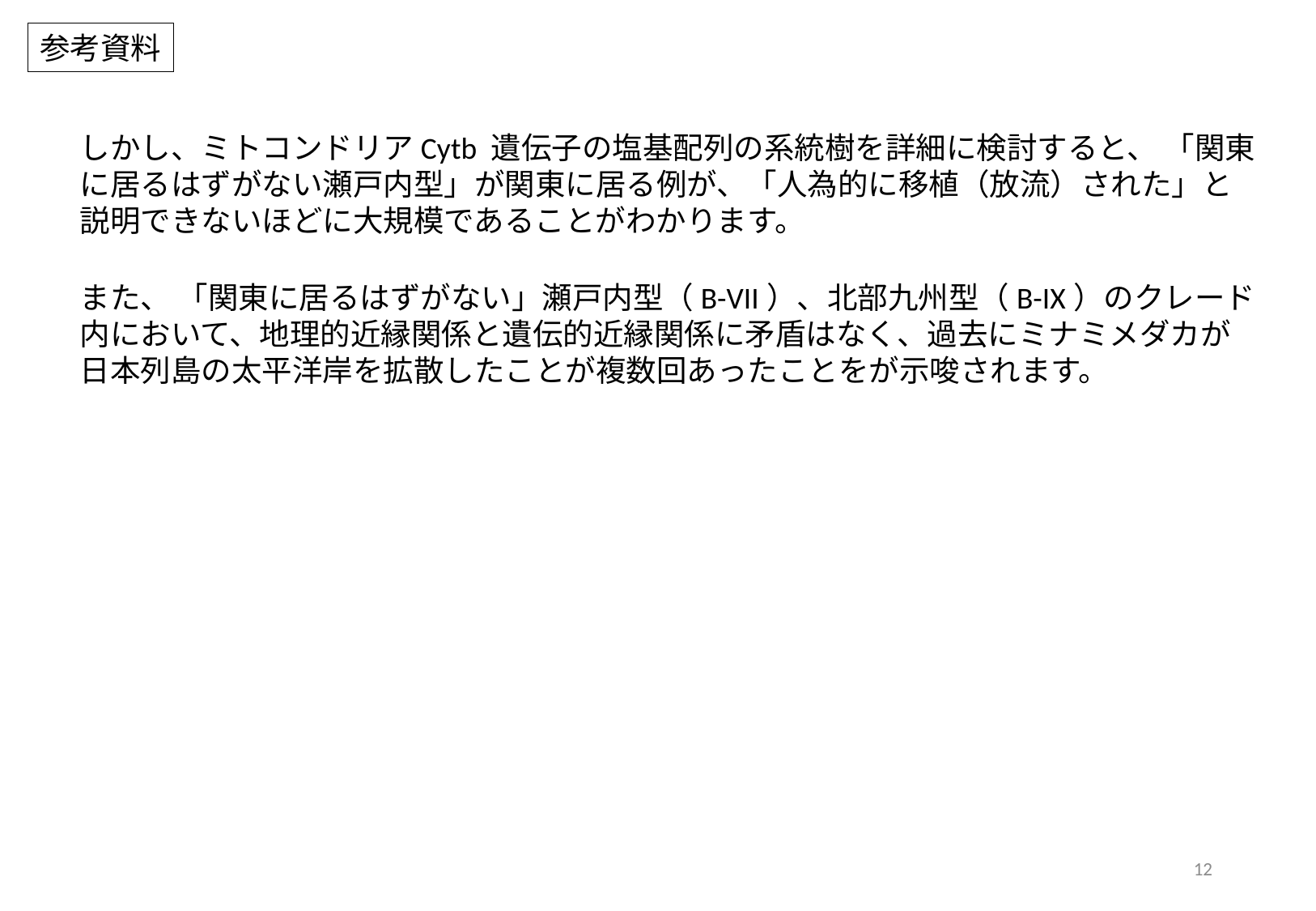

参考資料
しかし、ミトコンドリアCytb 遺伝子の塩基配列の系統樹を詳細に検討すると、 「関東に居るはずがない瀬戸内型」が関東に居る例が、「人為的に移植（放流）された」と説明できないほどに大規模であることがわかります。
また、 「関東に居るはずがない」瀬戸内型（B-VII）、北部九州型（B-IX）のクレード内において、地理的近縁関係と遺伝的近縁関係に矛盾はなく、過去にミナミメダカが日本列島の太平洋岸を拡散したことが複数回あったことをが示唆されます。
12